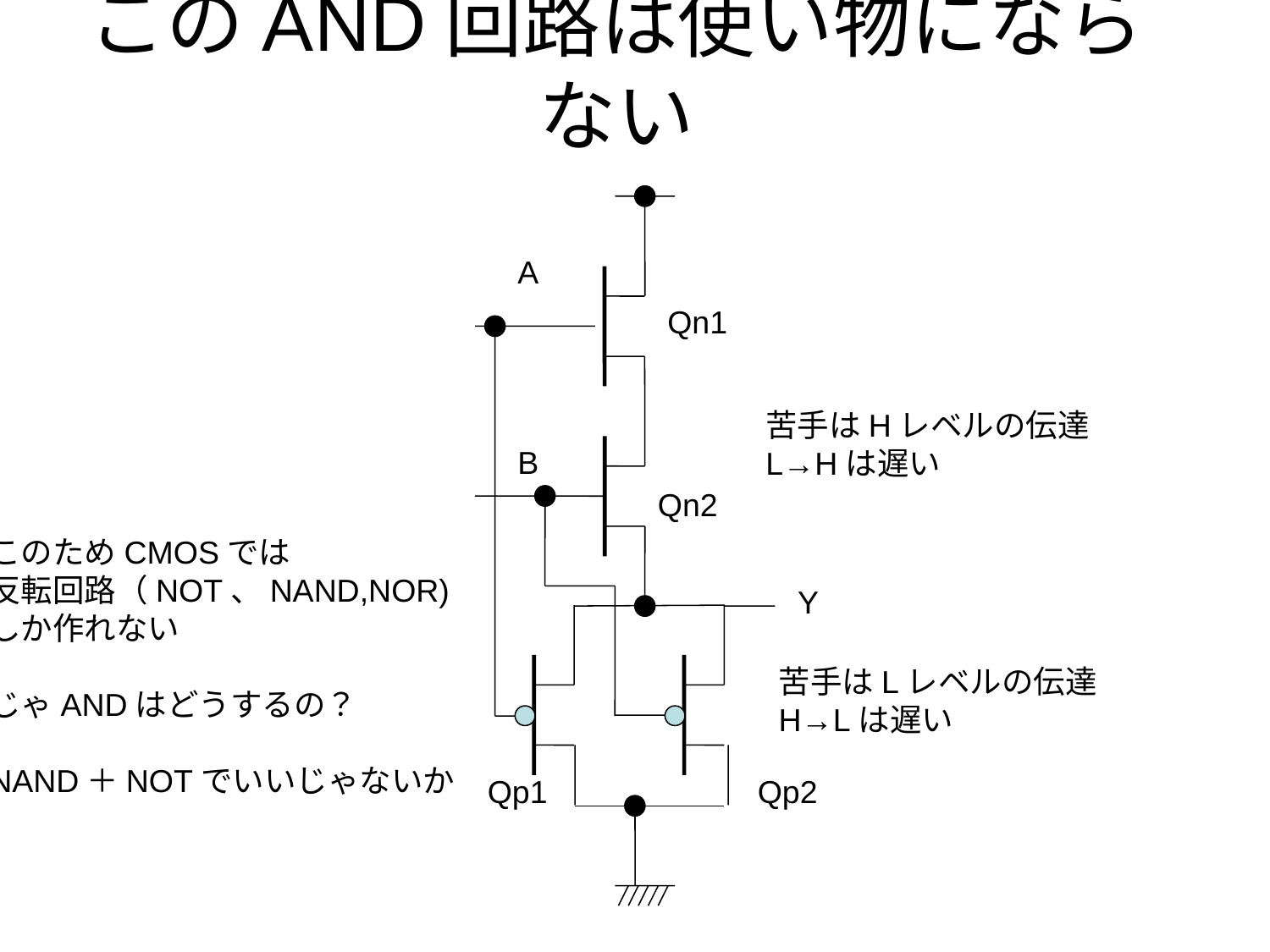

# このAND回路は使い物にならない

A

Qn1

苦手はHレベルの伝達
L→Hは遅い
B

Qn2

このためCMOSでは
反転回路（NOT、NAND,NOR)
しか作れない

じゃANDはどうするの？

NAND＋NOTでいいじゃないか

Y

苦手はLレベルの伝達
H→Lは遅い

Qp1
Qp2